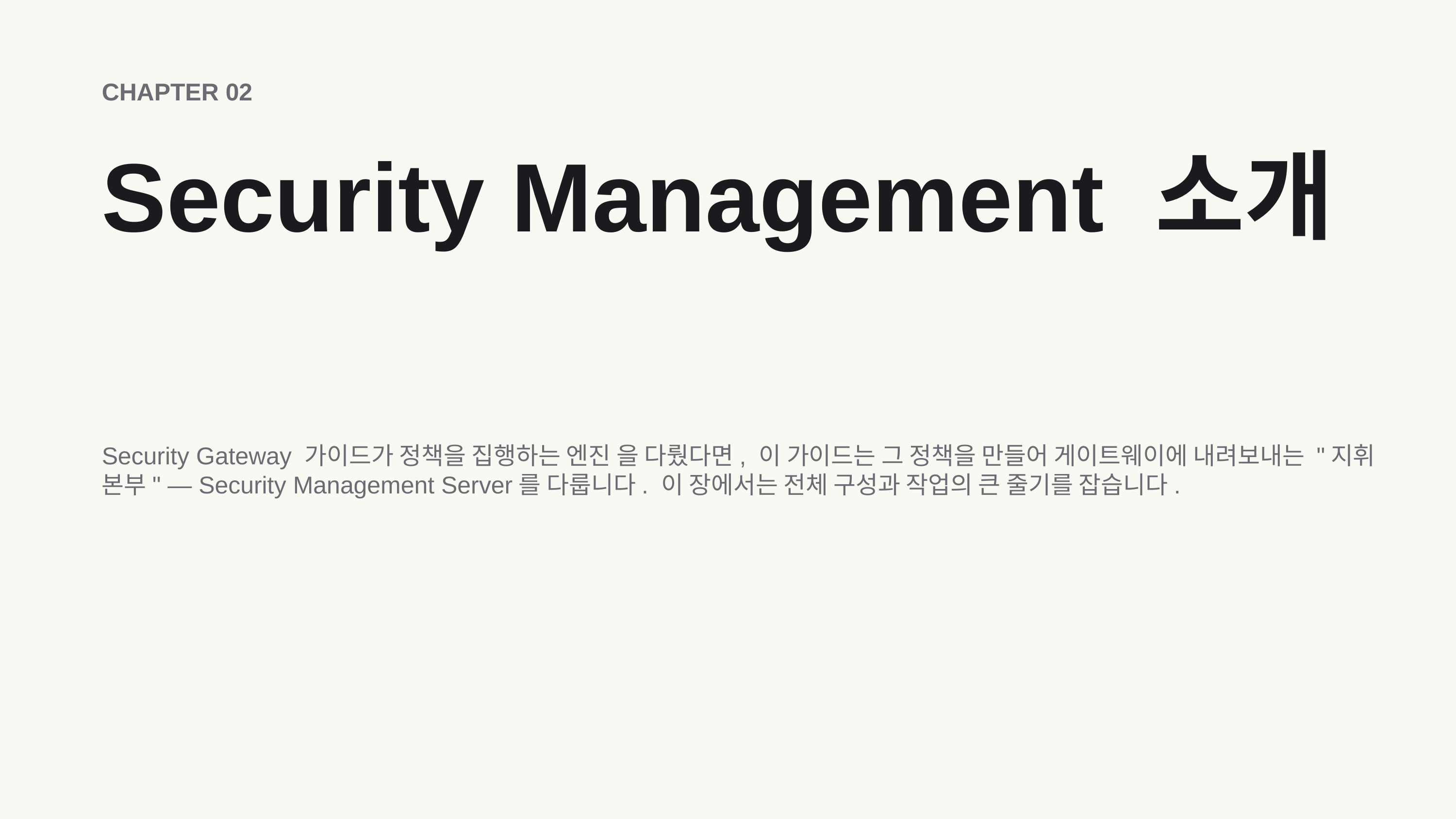

CHAPTER 02
Security Management 소개
Security Gateway 가이드가 정책을 집행하는 엔진 을 다뤘다면, 이 가이드는 그 정책을 만들어 게이트웨이에 내려보내는 "지휘 본부" — Security Management Server를 다룹니다. 이 장에서는 전체 구성과 작업의 큰 줄기를 잡습니다.